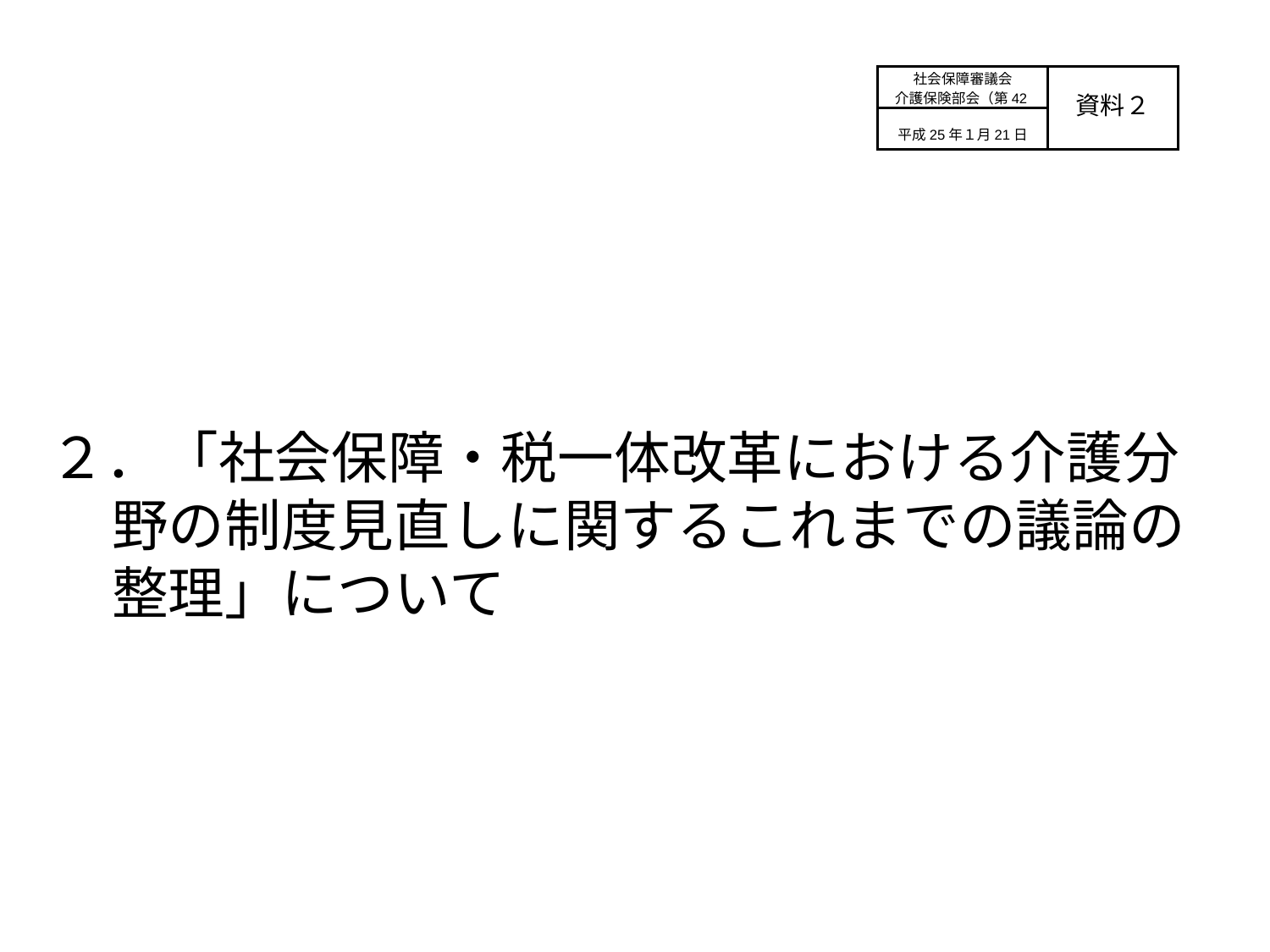

社会保障審議会
介護保険部会（第42回）

資料２

平成25年１月21日

２．「社会保障・税一体改革における介護分野の制度見直しに関するこれまでの議論の整理」について